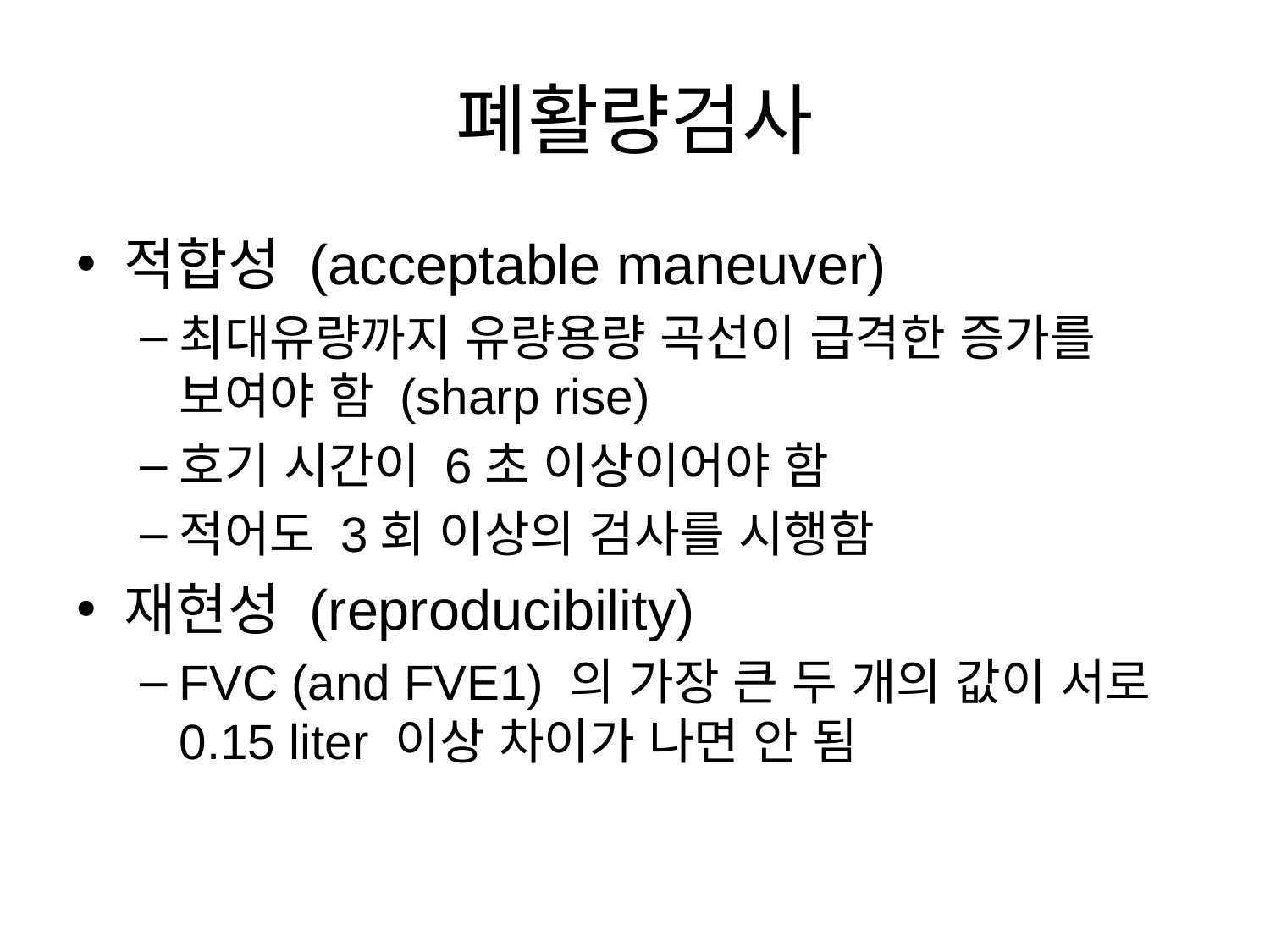

# 폐활량검사
적합성 (acceptable maneuver)
최대유량까지 유량용량 곡선이 급격한 증가를 보여야 함 (sharp rise)
호기 시간이 6초 이상이어야 함
적어도 3회 이상의 검사를 시행함
재현성 (reproducibility)
FVC (and FVE1) 의 가장 큰 두 개의 값이 서로 0.15 liter 이상 차이가 나면 안 됨